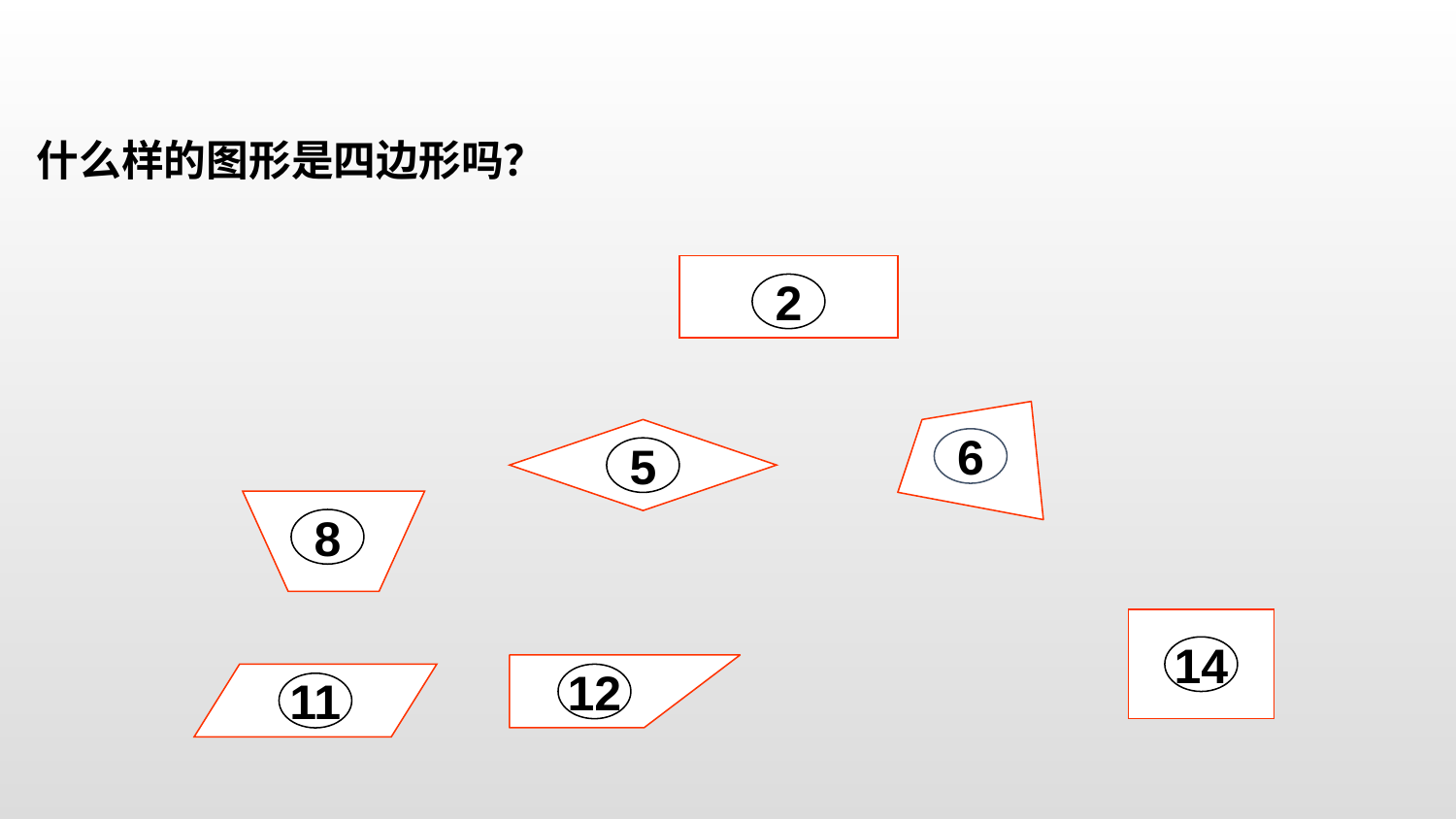

什么样的图形是四边形吗？

2

6
5

8

14

12
11